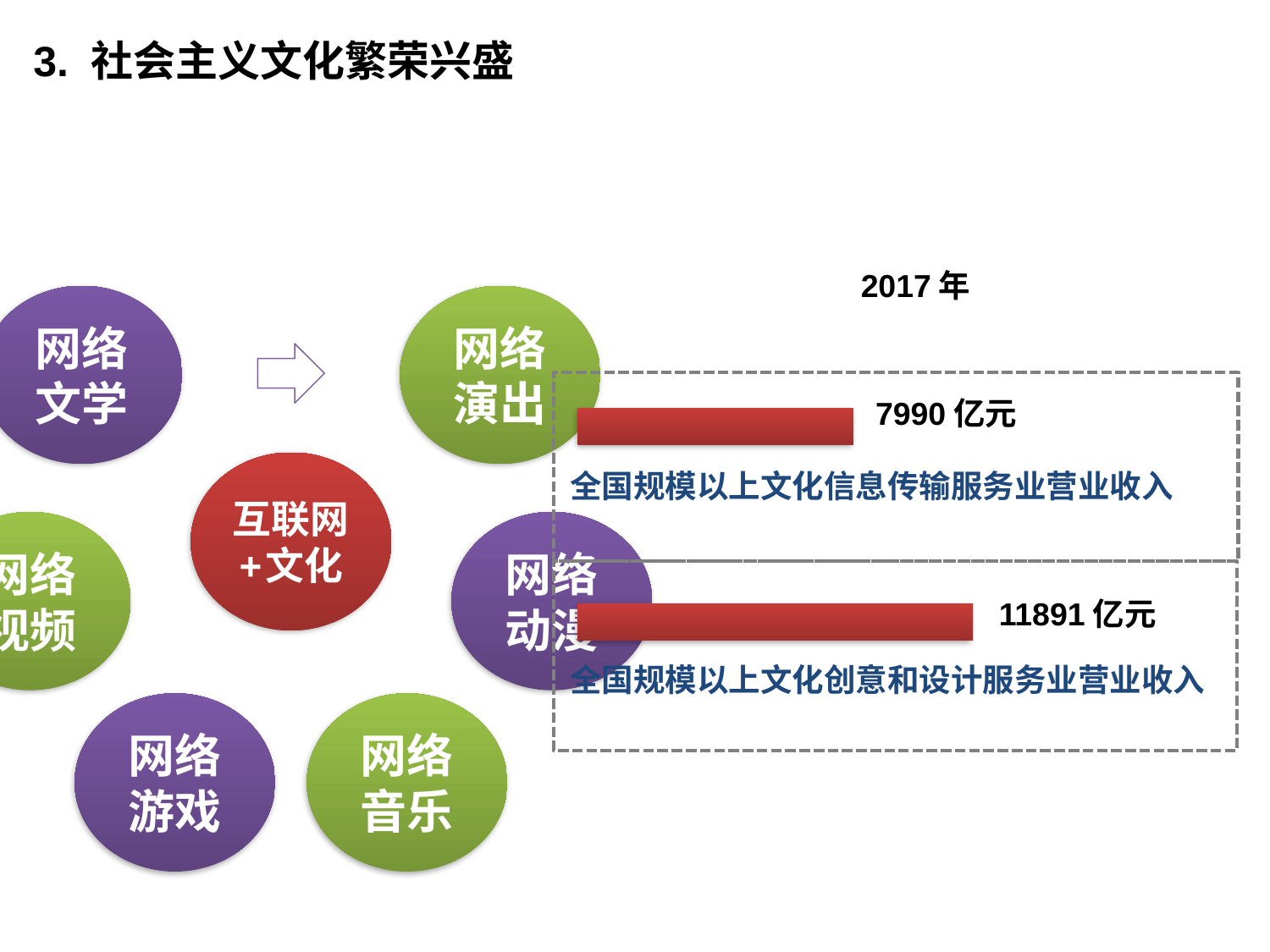

3. 社会主义文化繁荣兴盛
互联网+文化
网络
演出
网络
动漫
网络
视频
网络
文学
网络
音乐
网络
游戏
2017年

7990亿元

全国规模以上文化信息传输服务业营业收入

11891亿元

全国规模以上文化创意和设计服务业营业收入